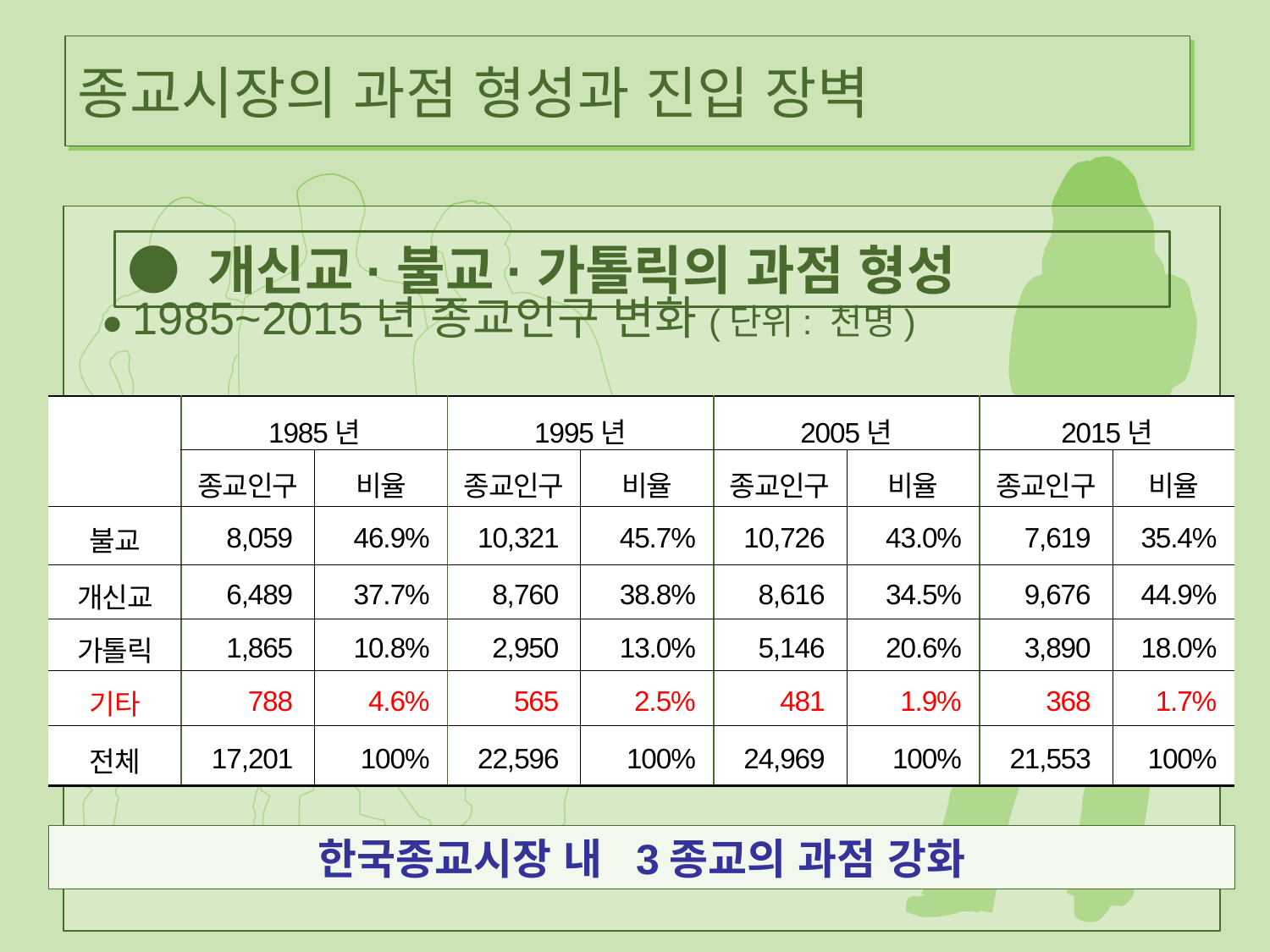

# 종교시장의 과점 형성과 진입 장벽

  ● 1985~2015년 종교인구 변화(단위: 천명)

● 개신교·불교·가톨릭의 과점 형성
|  | 1985년 |  | 1995년 |  | 2005년 |  | 2015년 |  |
| --- | --- | --- | --- | --- | --- | --- | --- | --- |
|  | 종교인구 | 비율 | 종교인구 | 비율 | 종교인구 | 비율 | 종교인구 | 비율 |
| 불교 | 8,059 | 46.9% | 10,321 | 45.7% | 10,726 | 43.0% | 7,619 | 35.4% |
| 개신교 | 6,489 | 37.7% | 8,760 | 38.8% | 8,616 | 34.5% | 9,676 | 44.9% |
| 가톨릭 | 1,865 | 10.8% | 2,950 | 13.0% | 5,146 | 20.6% | 3,890 | 18.0% |
| 기타 | 788 | 4.6% | 565 | 2.5% | 481 | 1.9% | 368 | 1.7% |
| 전체 | 17,201 | 100% | 22,596 | 100% | 24,969 | 100% | 21,553 | 100% |
한국종교시장 내  3종교의 과점 강화